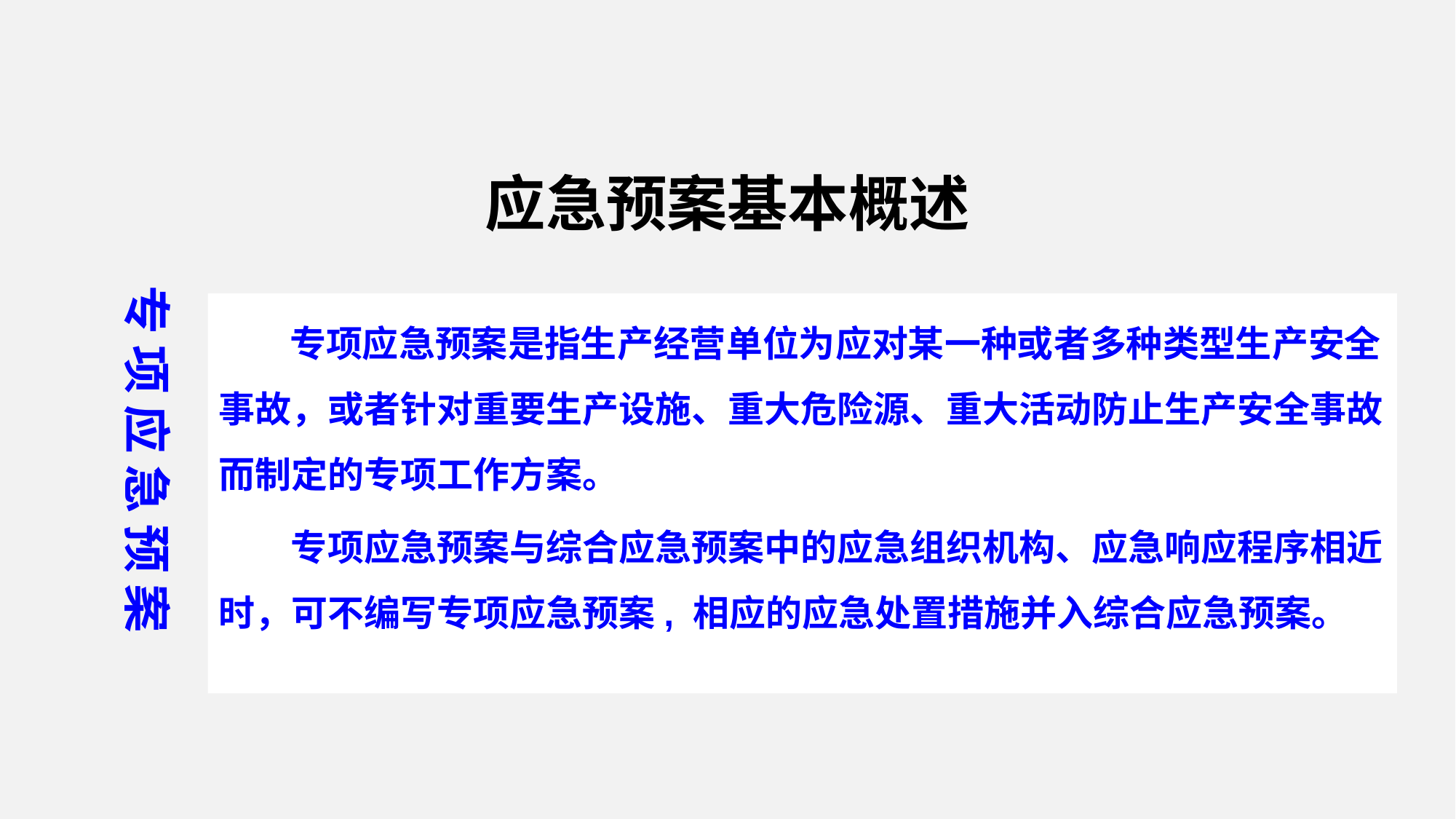

应急预案基本概述
专 项 应 急 预 案
专项应急预案是指生产经营单位为应对某一种或者多种类型生产安全事故，或者针对重要生产设施、重大危险源、重大活动防止生产安全事故而制定的专项工作方案。
专项应急预案与综合应急预案中的应急组织机构、应急响应程序相近时，可不编写专项应急预案, 相应的应急处置措施并入综合应急预案。